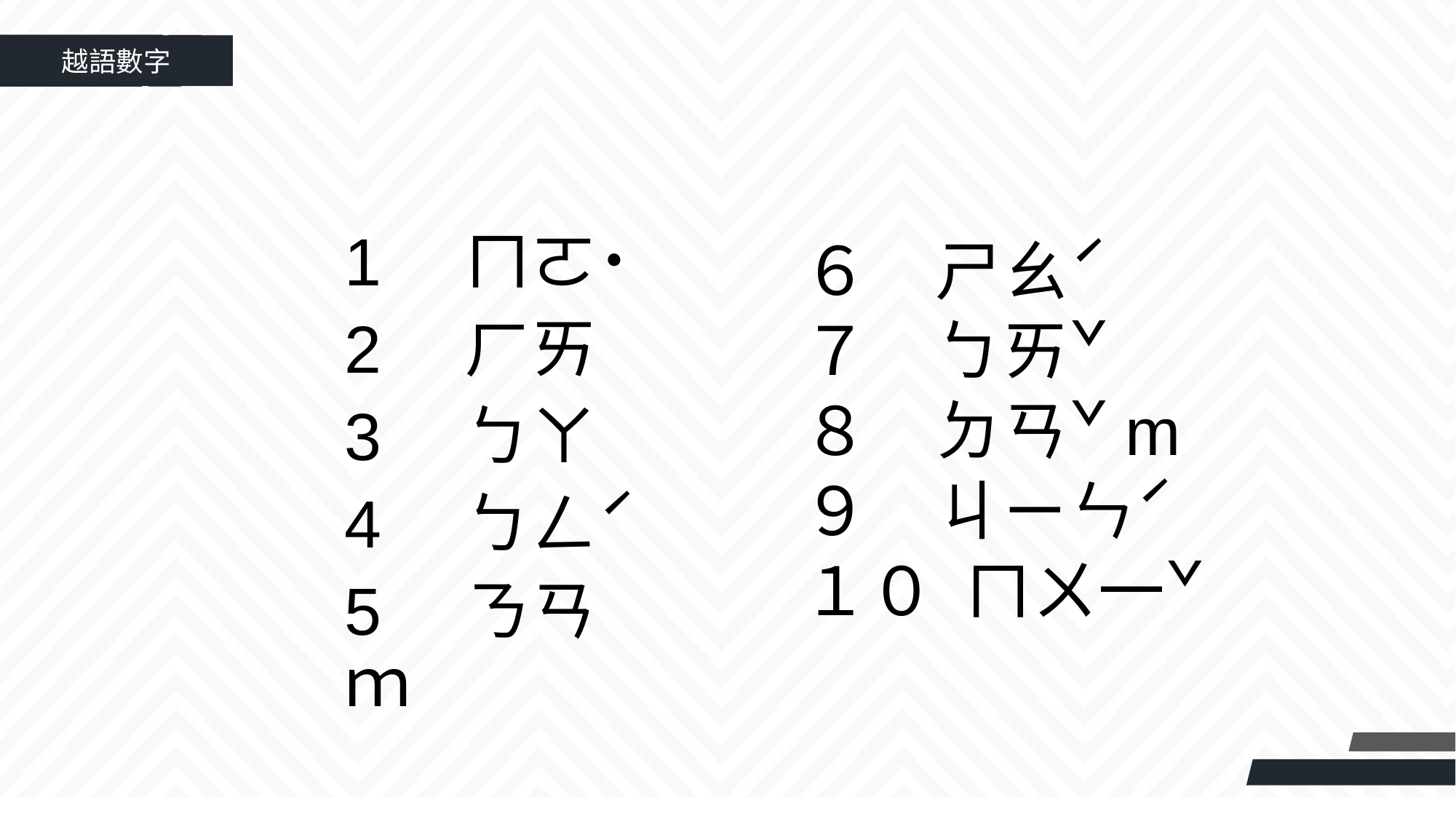

越語數字
1　ㄇㄛ˙
2　ㄏㄞ
3　ㄅㄚ
4　ㄅㄥˊ
5　ㄋㄢｍ
６　ㄕㄠˊ
７　ㄅㄞˇ
８　ㄉㄢˇm
９　ㄐㄧㄣˊ
１０  ㄇㄨ一ˇ